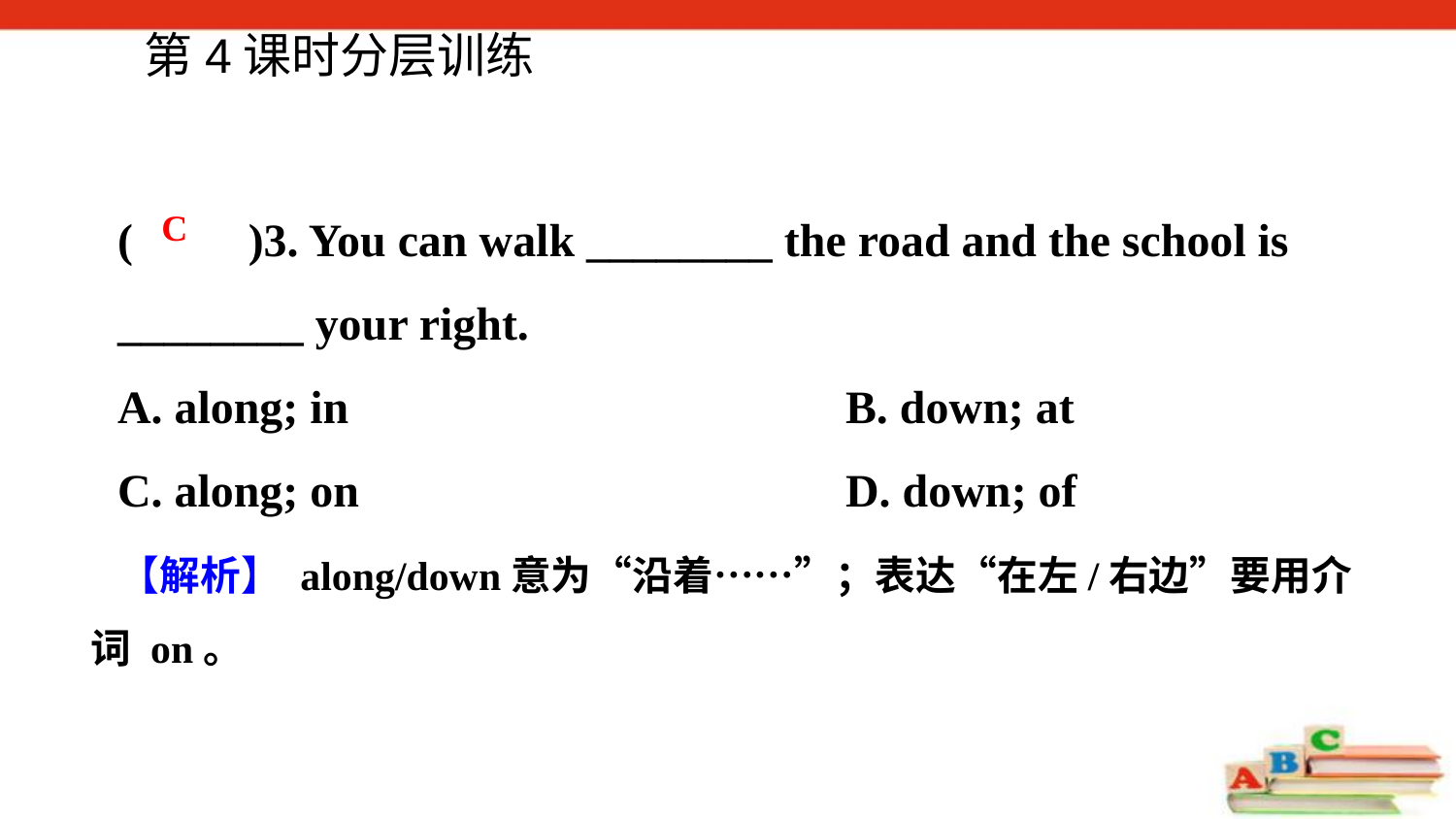

第4课时分层训练
(　　)3. You can walk ________ the road and the school is ________ your right.
A. along; in  				B. down; at
C. along; on  				D. down; of
C
  【解析】 along/down意为“沿着……”；表达“在左/右边”要用介词 on。